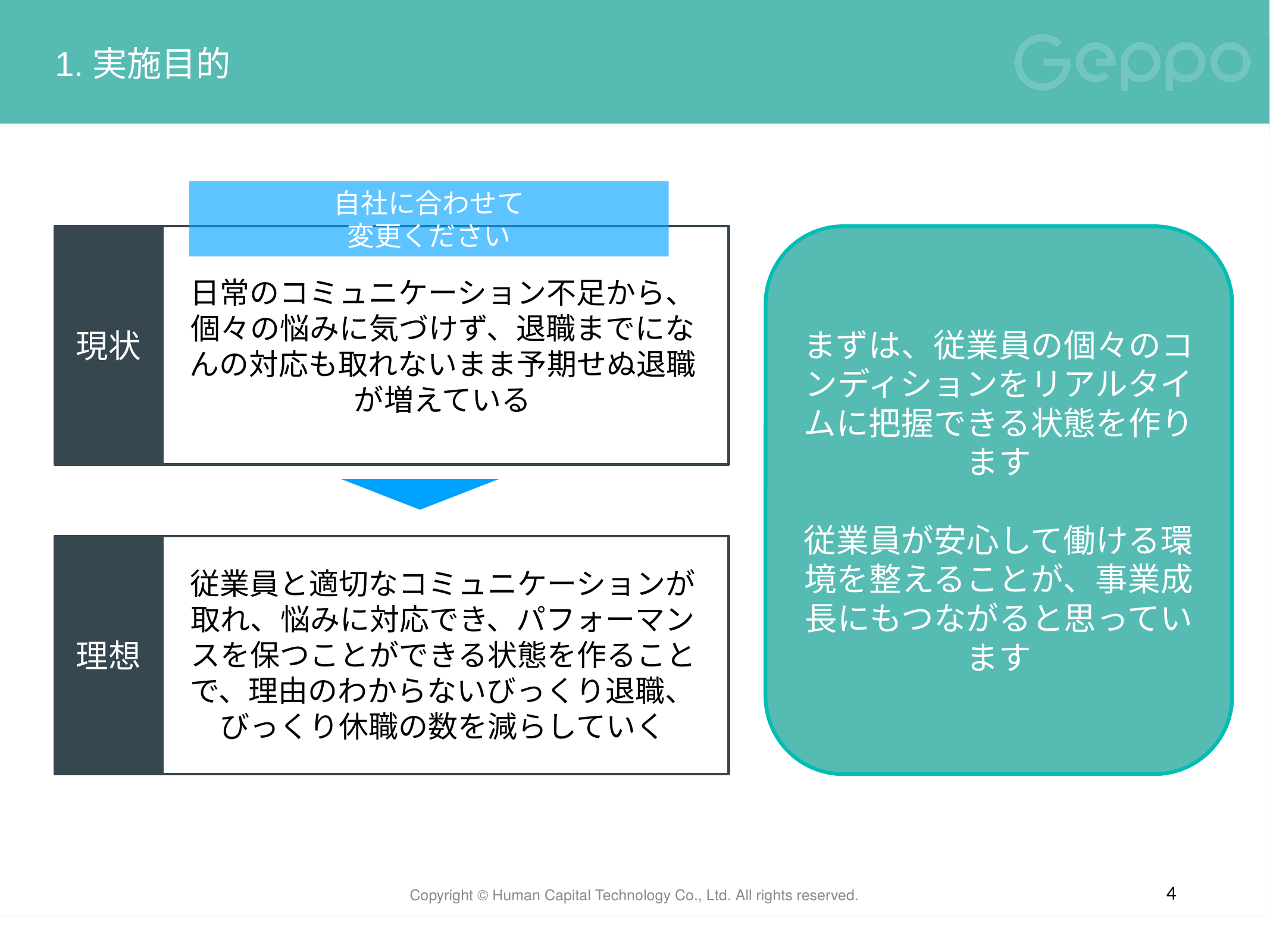

# 1.実施目的
自社に合わせて
変更ください

まずは、従業員の個々のコンディションをリアルタイムに把握できる状態を作ります

従業員が安心して働ける環境を整えることが、事業成長にもつながると思っています
現状
日常のコミュニケーション不足から、個々の悩みに気づけず、退職までになんの対応も取れないまま予期せぬ退職が増えている

理想
従業員と適切なコミュニケーションが取れ、悩みに対応でき、パフォーマンスを保つことができる状態を作ることで、理由のわからないびっくり退職、びっくり休職の数を減らしていく